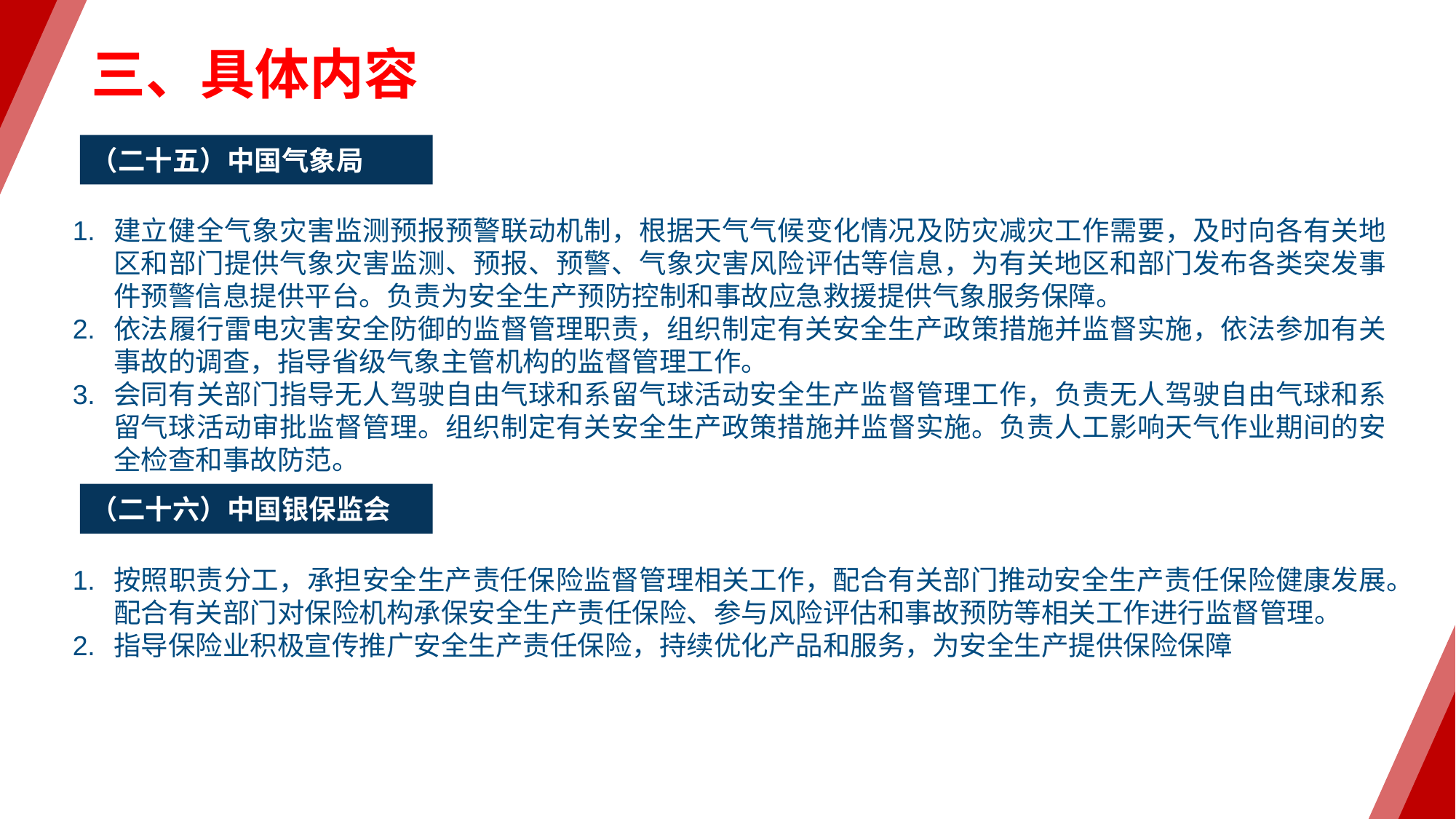

三、具体内容
（二十五）中国气象局
建立健全气象灾害监测预报预警联动机制，根据天气气候变化情况及防灾减灾工作需要，及时向各有关地区和部门提供气象灾害监测、预报、预警、气象灾害风险评估等信息，为有关地区和部门发布各类突发事件预警信息提供平台。负责为安全生产预防控制和事故应急救援提供气象服务保障。
依法履行雷电灾害安全防御的监督管理职责，组织制定有关安全生产政策措施并监督实施，依法参加有关事故的调查，指导省级气象主管机构的监督管理工作。
会同有关部门指导无人驾驶自由气球和系留气球活动安全生产监督管理工作，负责无人驾驶自由气球和系留气球活动审批监督管理。组织制定有关安全生产政策措施并监督实施。负责人工影响天气作业期间的安全检查和事故防范。
（二十六）中国银保监会
按照职责分工，承担安全生产责任保险监督管理相关工作，配合有关部门推动安全生产责任保险健康发展。配合有关部门对保险机构承保安全生产责任保险、参与风险评估和事故预防等相关工作进行监督管理。
指导保险业积极宣传推广安全生产责任保险，持续优化产品和服务，为安全生产提供保险保障